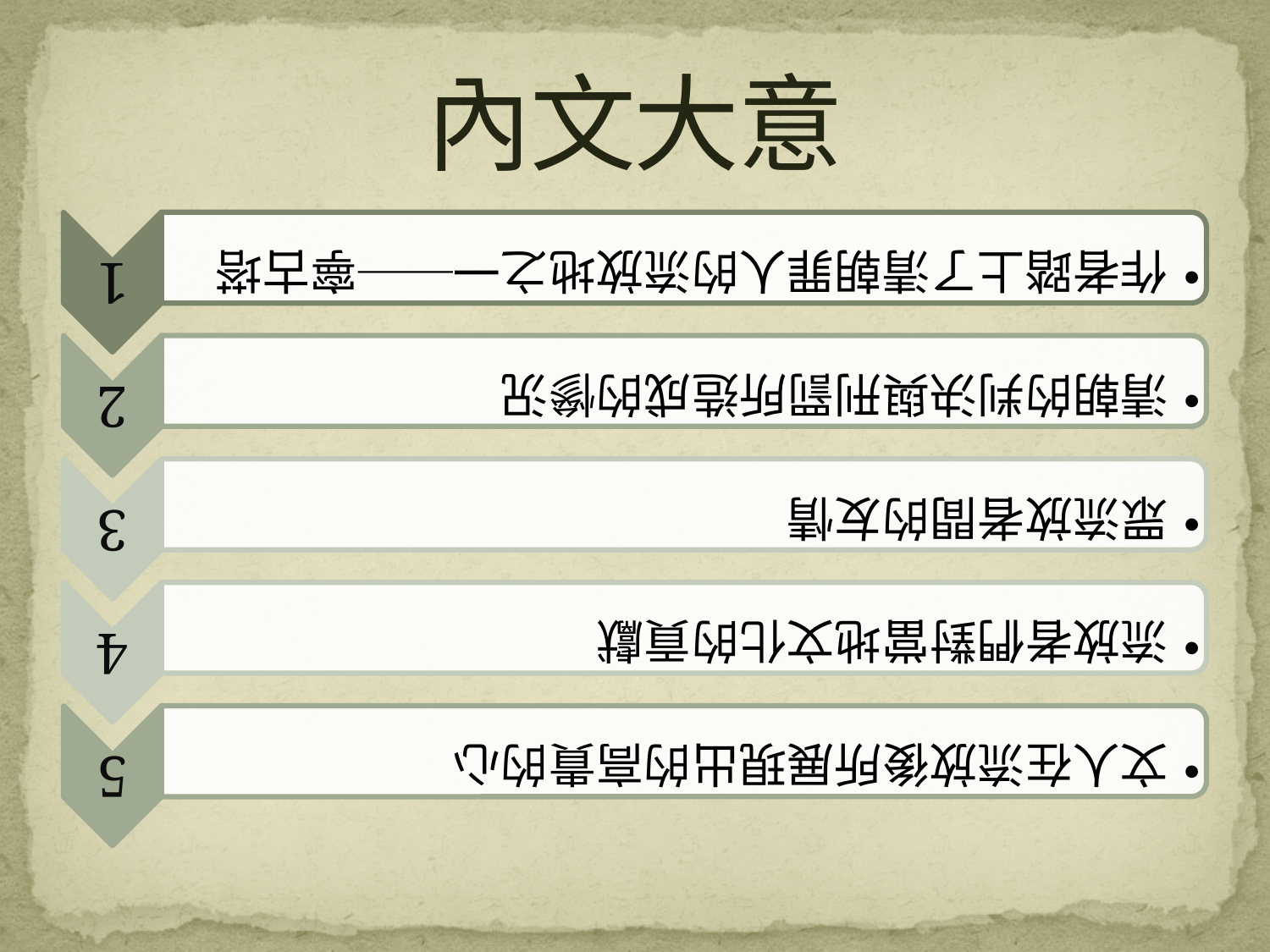

# 內文大意
1
作者踏上了清朝罪人的流放地之一──寧古塔
2
清朝的判決與刑罰所造成的慘況
3
眾流放者間的友情
4
流放者們對當地文化的貢獻
5
文人在流放後所展現出的高貴的心